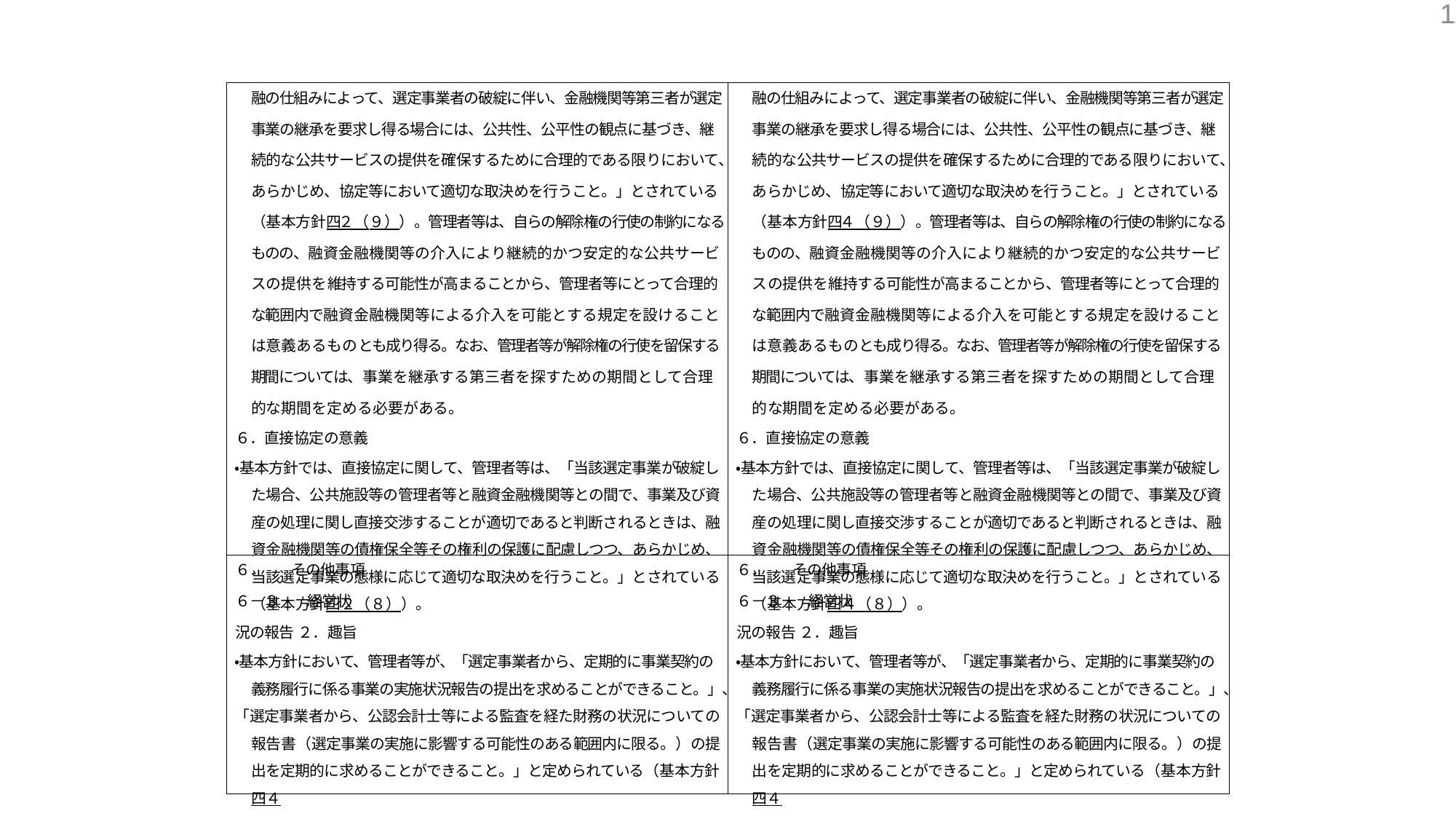

11
| 融の仕組みによって、選定事業者の破綻に伴い、金融機関等第三者が選定 事業の継承を要求し得る場合には、公共性、公平性の観点に基づき、継続的な公共サービスの提供を確保するために合理的である限りにおいて、あらかじめ、協定等において適切な取決めを行うこと。」とされている（基本方針四２（９））。管理者等は、自らの解除権の行使の制約になるものの、融資金融機関等の介入により継続的かつ安定的な公共サービスの提供を維持する可能性が高まることから、管理者等にとって合理的な範囲内で融資金融機関等による介入を可能とする規定を設けることは意義あるものとも成り得る。なお、管理者等が解除権の行使を留保する期間については、事業を継承する第三者を探すための期間として合理的な期間を定める必要がある。 ６．直接協定の意義 ・基本方針では、直接協定に関して、管理者等は、「当該選定事業が破綻した場合、公共施設等の管理者等と融資金融機関等との間で、事業及び資産の処理に関し直接交渉することが適切であると判断されるときは、融資金融機関等の債権保全等その権利の保護に配慮しつつ、あらかじめ、当該選定事業の態様に応じて適切な取決めを行うこと。」とされている（基本方針四２（８））。 | 融の仕組みによって、選定事業者の破綻に伴い、金融機関等第三者が選定 事業の継承を要求し得る場合には、公共性、公平性の観点に基づき、継続的な公共サービスの提供を確保するために合理的である限りにおいて、あらかじめ、協定等において適切な取決めを行うこと。」とされている（基本方針四４（９））。管理者等は、自らの解除権の行使の制約になるものの、融資金融機関等の介入により継続的かつ安定的な公共サービスの提供を維持する可能性が高まることから、管理者等にとって合理的な範囲内で融資金融機関等による介入を可能とする規定を設けることは意義あるものとも成り得る。なお、管理者等が解除権の行使を留保する期間については、事業を継承する第三者を探すための期間として合理的な期間を定める必要がある。 ６．直接協定の意義 ・基本方針では、直接協定に関して、管理者等は、「当該選定事業が破綻した場合、公共施設等の管理者等と融資金融機関等との間で、事業及び資産の処理に関し直接交渉することが適切であると判断されるときは、融資金融機関等の債権保全等その権利の保護に配慮しつつ、あらかじめ、当該選定事業の態様に応じて適切な取決めを行うこと。」とされている（基本方針四４（８））。 |
| --- | --- |
| ６． その他事項 ６－３ 経営状況の報告 ２．趣旨 ・基本方針において、管理者等が、「選定事業者から、定期的に事業契約の義務履行に係る事業の実施状況報告の提出を求めることができること。」、 「選定事業者から、公認会計士等による監査を経た財務の状況についての報告書（選定事業の実施に影響する可能性のある範囲内に限る。）の提出を定期的に求めることができること。」と定められている（基本方針四４ | ６． その他事項 ６－３ 経営状況の報告 ２．趣旨 ・基本方針において、管理者等が、「選定事業者から、定期的に事業契約の義務履行に係る事業の実施状況報告の提出を求めることができること。」、 「選定事業者から、公認会計士等による監査を経た財務の状況についての報告書（選定事業の実施に影響する可能性のある範囲内に限る。）の提出を定期的に求めることができること。」と定められている（基本方針四４ |